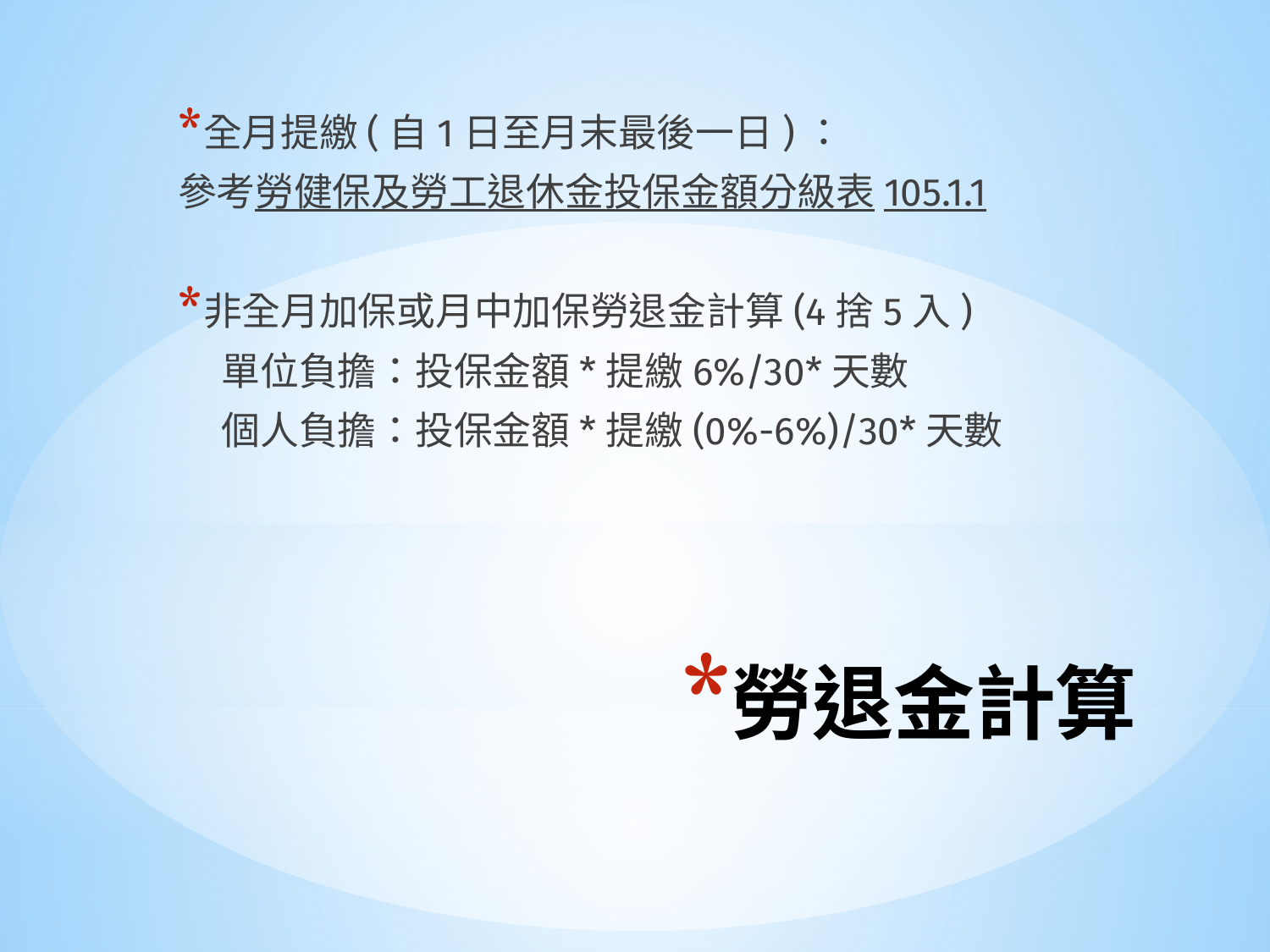

全月提繳(自1日至月末最後一日)：
參考勞健保及勞工退休金投保金額分級表105.1.1

非全月加保或月中加保勞退金計算(4捨5入)
    單位負擔：投保金額*提繳6%/30*天數
    個人負擔：投保金額*提繳(0%-6%)/30*天數

# 勞退金計算